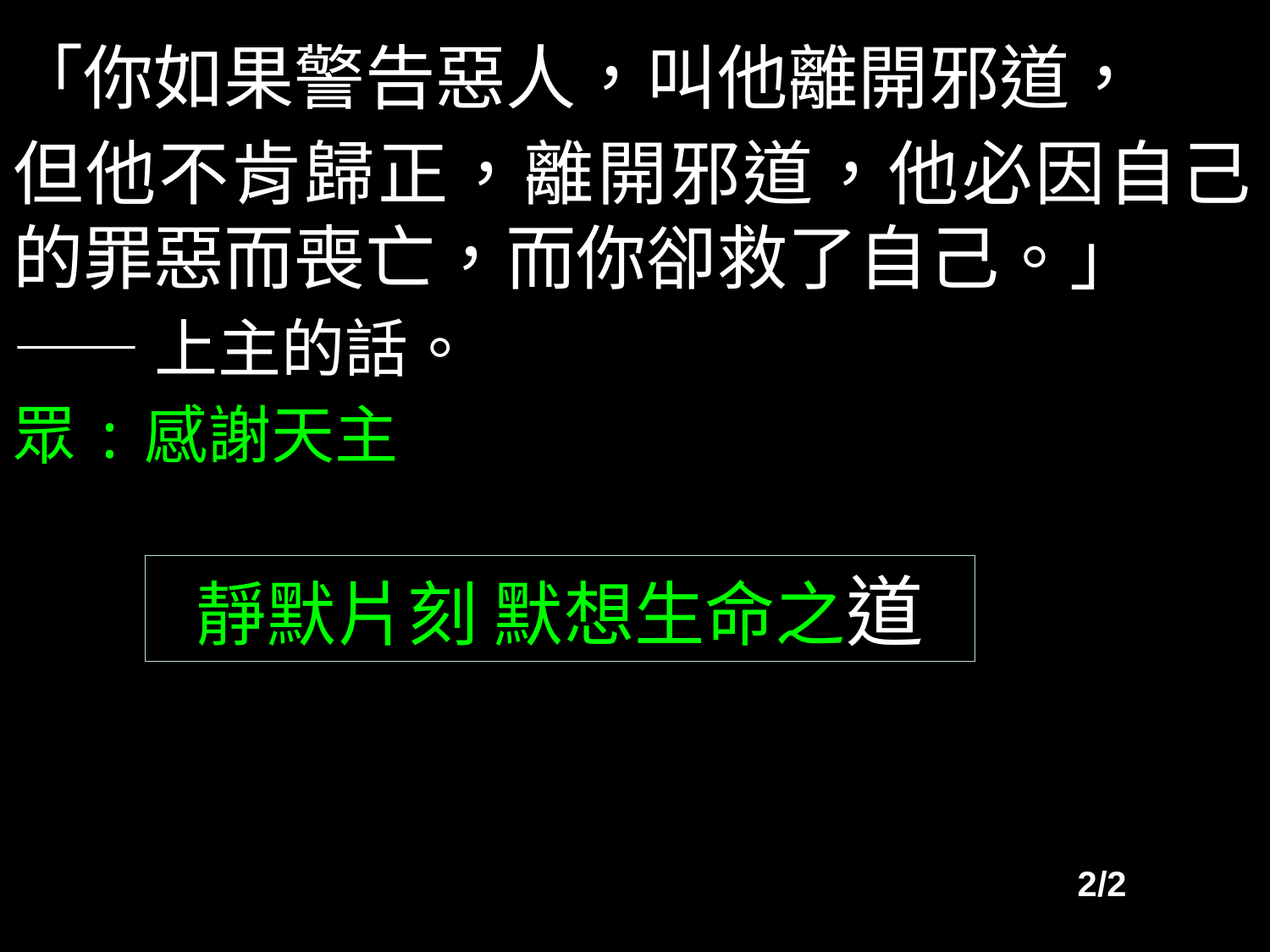

「你如果警告惡人，叫他離開邪道，
但他不肯歸正，離開邪道，他必因自己的罪惡而喪亡，而你卻救了自己。」
——上主的話。
眾:感謝天主

靜默片刻 默想生命之道
2/2